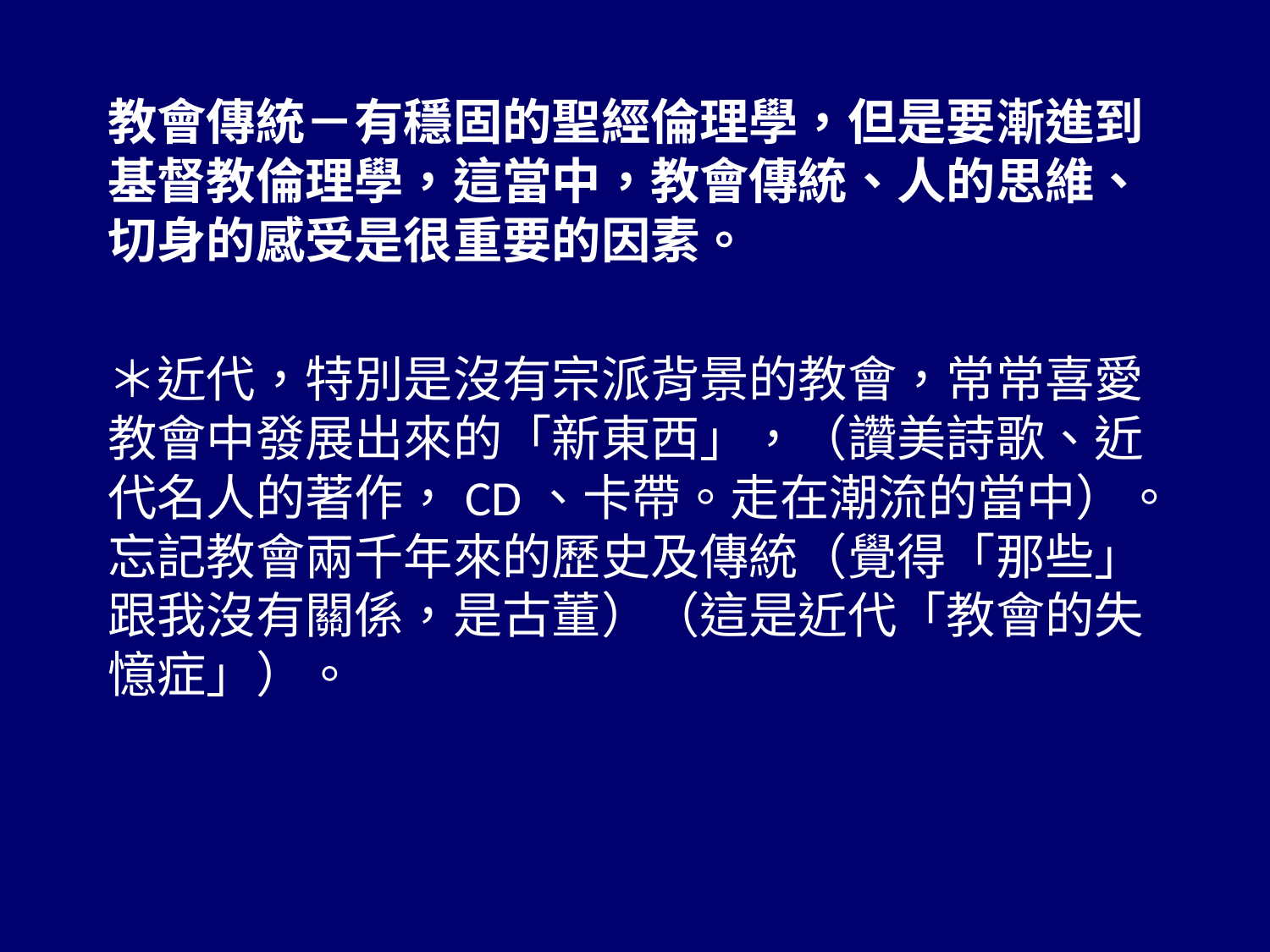

教會傳統－有穩固的聖經倫理學，但是要漸進到基督教倫理學，這當中，教會傳統、人的思維、切身的感受是很重要的因素。

＊近代，特別是沒有宗派背景的教會，常常喜愛教會中發展出來的「新東西」，（讚美詩歌、近代名人的著作，CD、卡帶。走在潮流的當中）。忘記教會兩千年來的歷史及傳統（覺得「那些」跟我沒有關係，是古董）（這是近代「教會的失憶症」）。